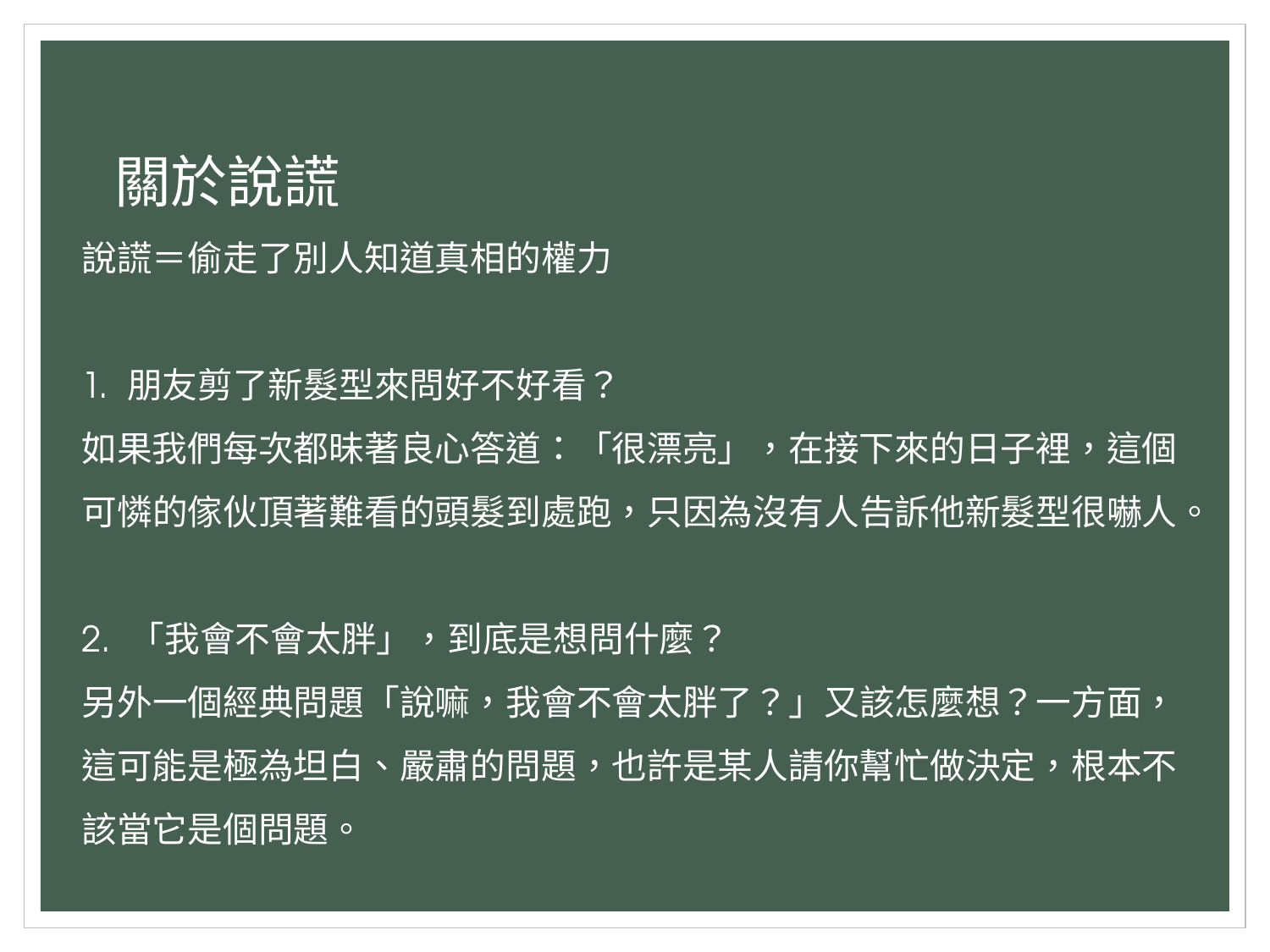

# 關於說謊
說謊＝偷走了別人知道真相的權力

1. 朋友剪了新髮型來問好不好看？
如果我們每次都昧著良心答道：「很漂亮」，在接下來的日子裡，這個可憐的傢伙頂著難看的頭髮到處跑，只因為沒有人告訴他新髮型很嚇人。

2. 「我會不會太胖」，到底是想問什麼？
另外一個經典問題「說嘛，我會不會太胖了？」又該怎麼想？一方面，這可能是極為坦白、嚴肅的問題，也許是某人請你幫忙做決定，根本不該當它是個問題。